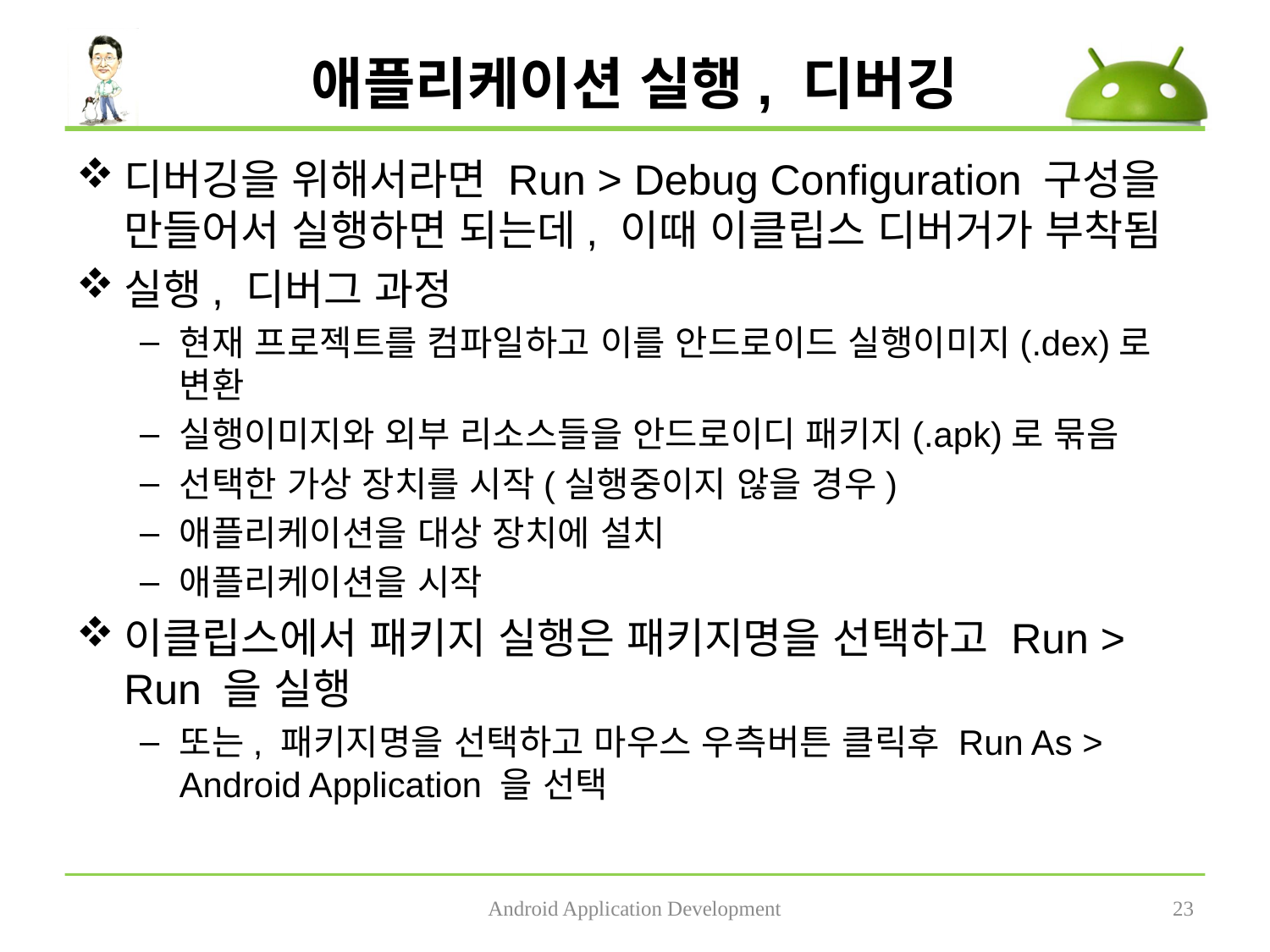

# 애플리케이션 실행, 디버깅
디버깅을 위해서라면 Run > Debug Configuration 구성을 만들어서 실행하면 되는데, 이때 이클립스 디버거가 부착됨
실행, 디버그 과정
현재 프로젝트를 컴파일하고 이를 안드로이드 실행이미지(.dex)로 변환
실행이미지와 외부 리소스들을 안드로이디 패키지(.apk)로 묶음
선택한 가상 장치를 시작(실행중이지 않을 경우)
애플리케이션을 대상 장치에 설치
애플리케이션을 시작
이클립스에서 패키지 실행은 패키지명을 선택하고 Run > Run 을 실행
또는, 패키지명을 선택하고 마우스 우측버튼 클릭후 Run As > Android Application 을 선택
Android Application Development
23